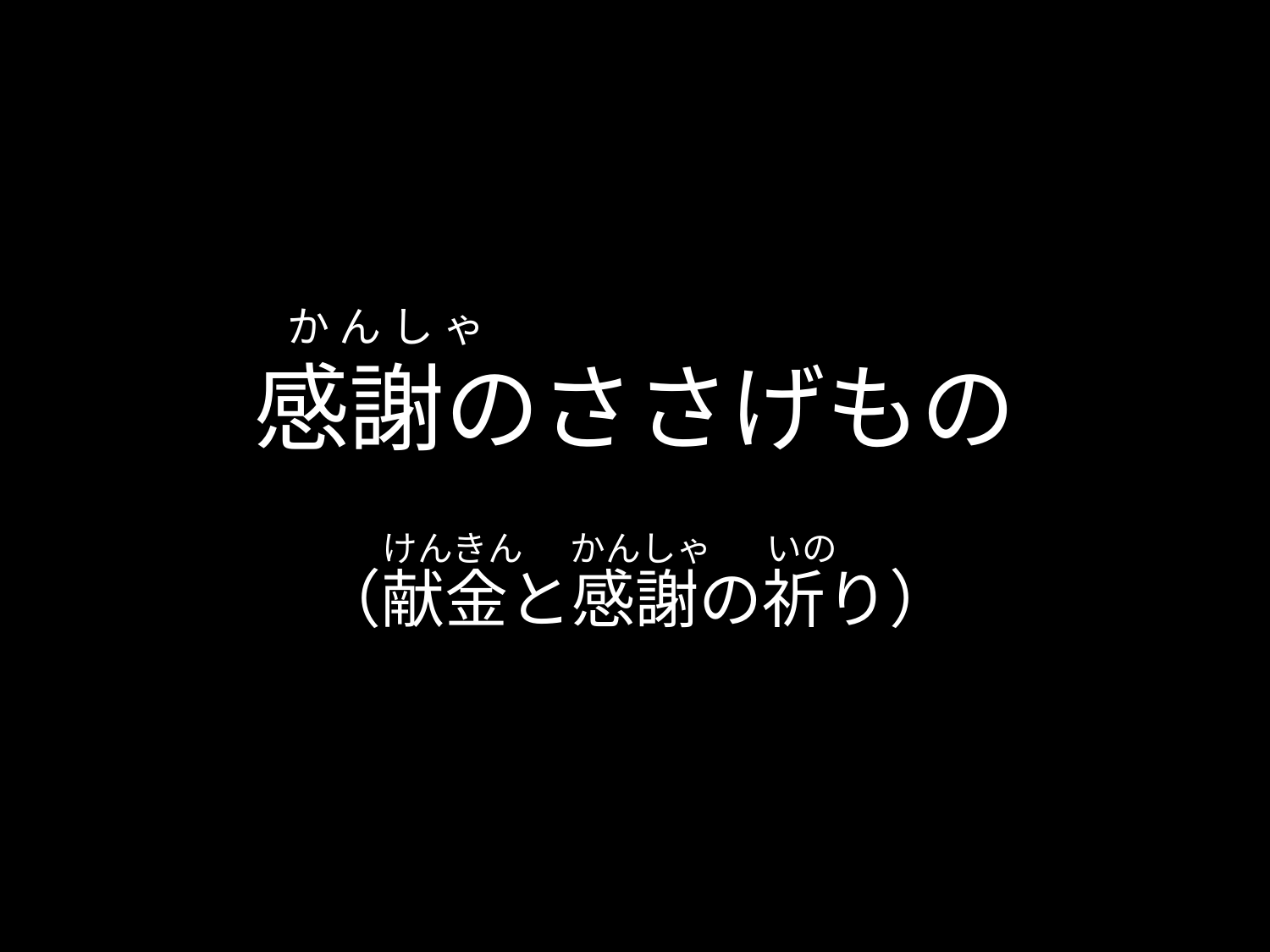

か ん し ゃ
# 感謝のささげもの
（献金と感謝の祈り）
けんきん      かんしゃ       いの